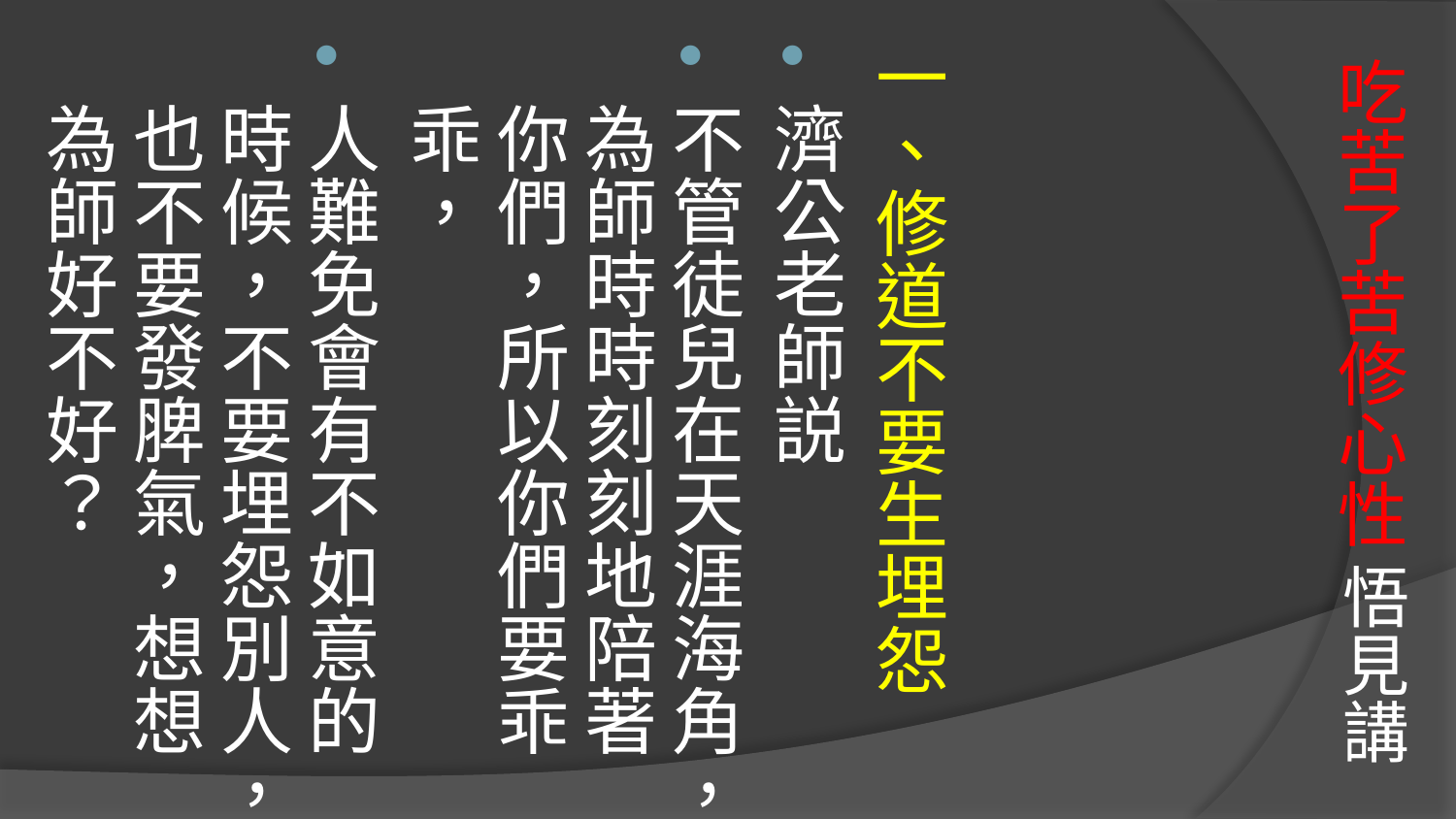

一、修道不要生埋怨
濟公老師説
不管徒兒在天涯海角，為師時時刻刻地陪著你們，所以你們要乖乖，
人難免會有不如意的時候，不要埋怨別人，也不要發脾氣，想想為師好不好？
# 吃苦了苦修心性 悟見講